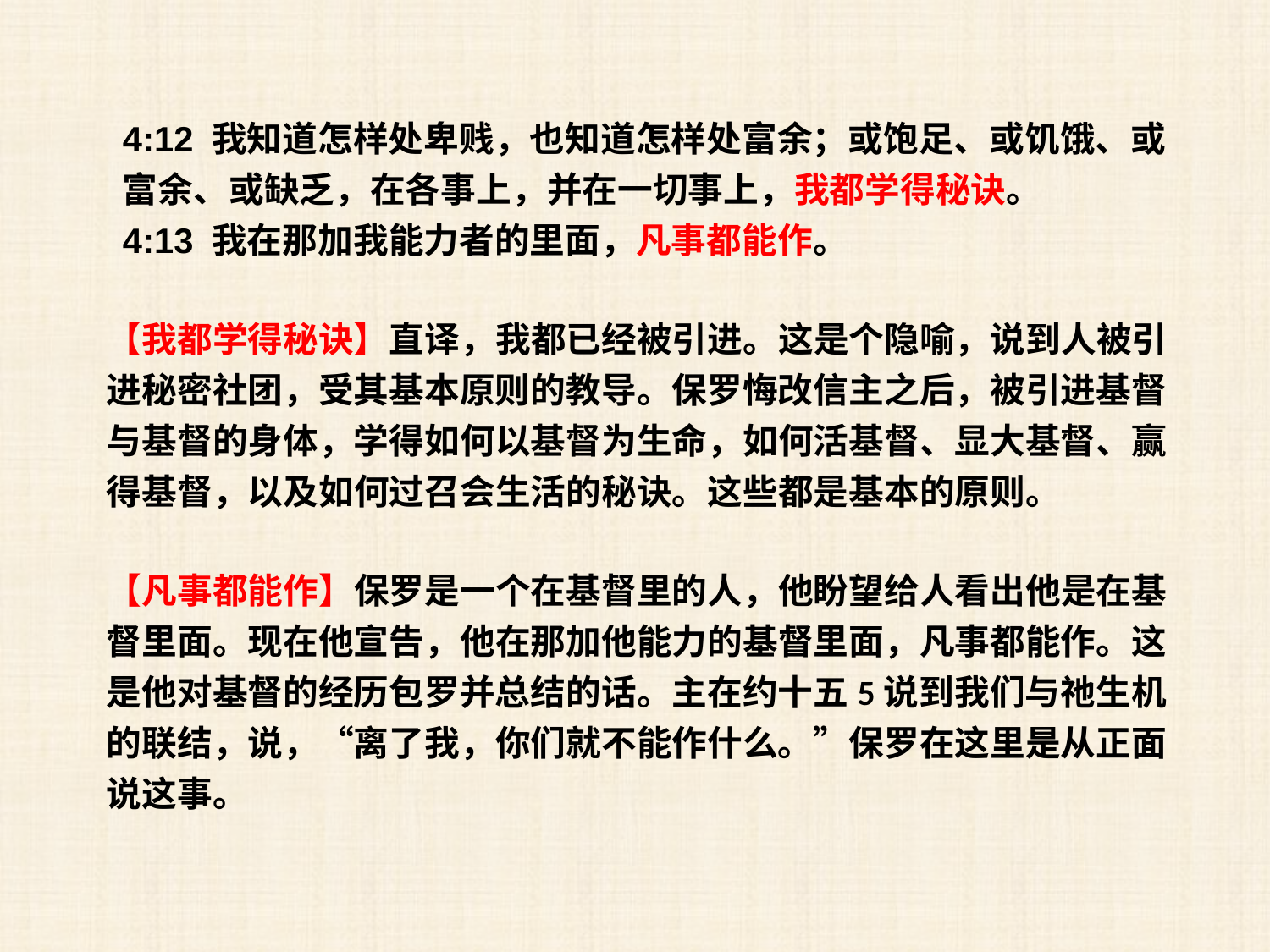

4:12 我知道怎样处卑贱，也知道怎样处富余；或饱足、或饥饿、或富余、或缺乏，在各事上，并在一切事上，我都学得秘诀。
4:13 我在那加我能力者的里面，凡事都能作。
【我都学得秘诀】直译，我都已经被引进。这是个隐喻，说到人被引进秘密社团，受其基本原则的教导。保罗悔改信主之后，被引进基督与基督的身体，学得如何以基督为生命，如何活基督、显大基督、赢得基督，以及如何过召会生活的秘诀。这些都是基本的原则。
【凡事都能作】保罗是一个在基督里的人，他盼望给人看出他是在基督里面。现在他宣告，他在那加他能力的基督里面，凡事都能作。这是他对基督的经历包罗并总结的话。主在约十五5说到我们与祂生机的联结，说，“离了我，你们就不能作什么。”保罗在这里是从正面说这事。